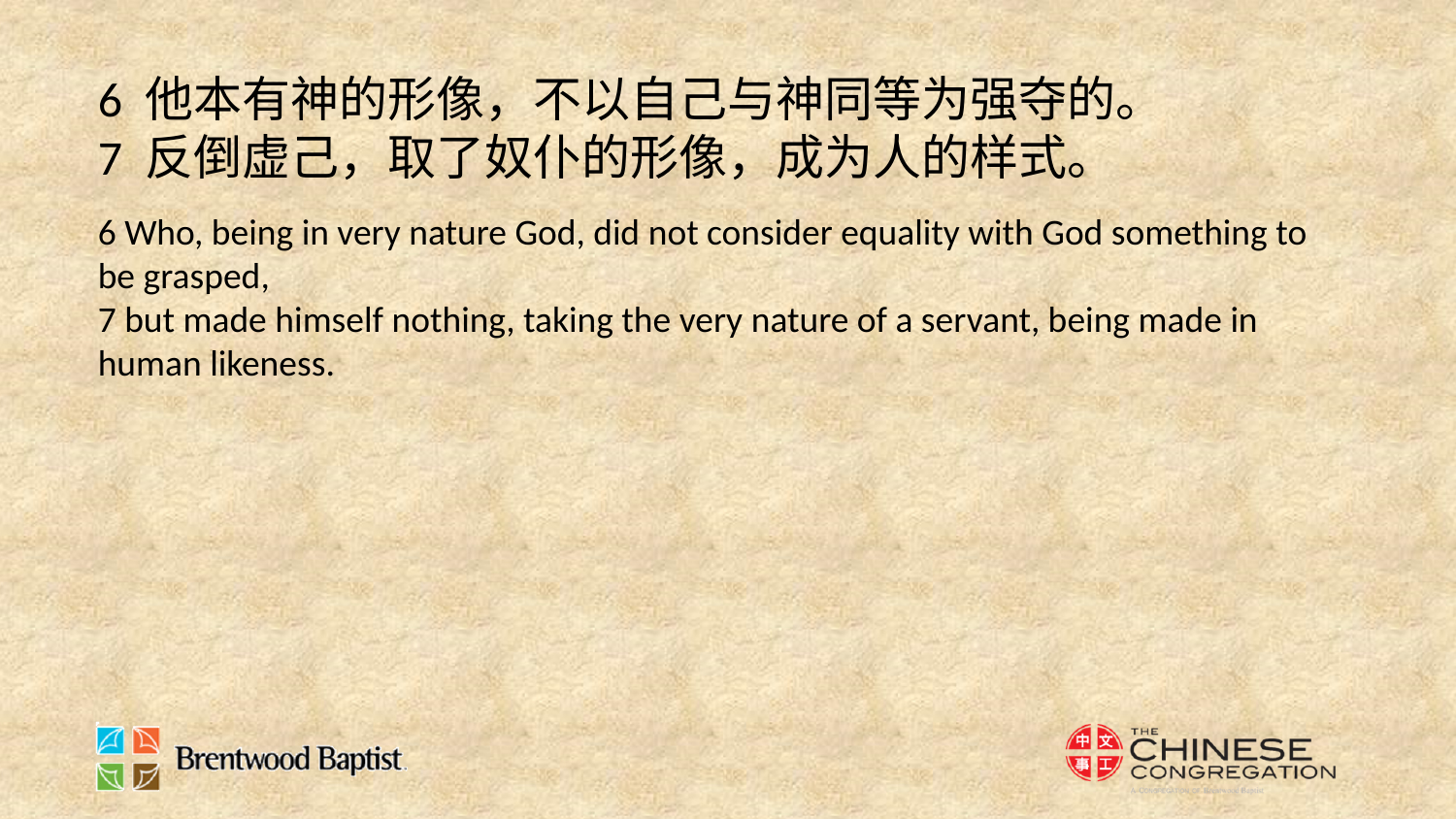

6 他本有神的形像，不以自己与神同等为强夺的。
7 反倒虚己，取了奴仆的形像，成为人的样式。

6 Who, being in very nature God, did not consider equality with God something to be grasped,
7 but made himself nothing, taking the very nature of a servant, being made in human likeness.